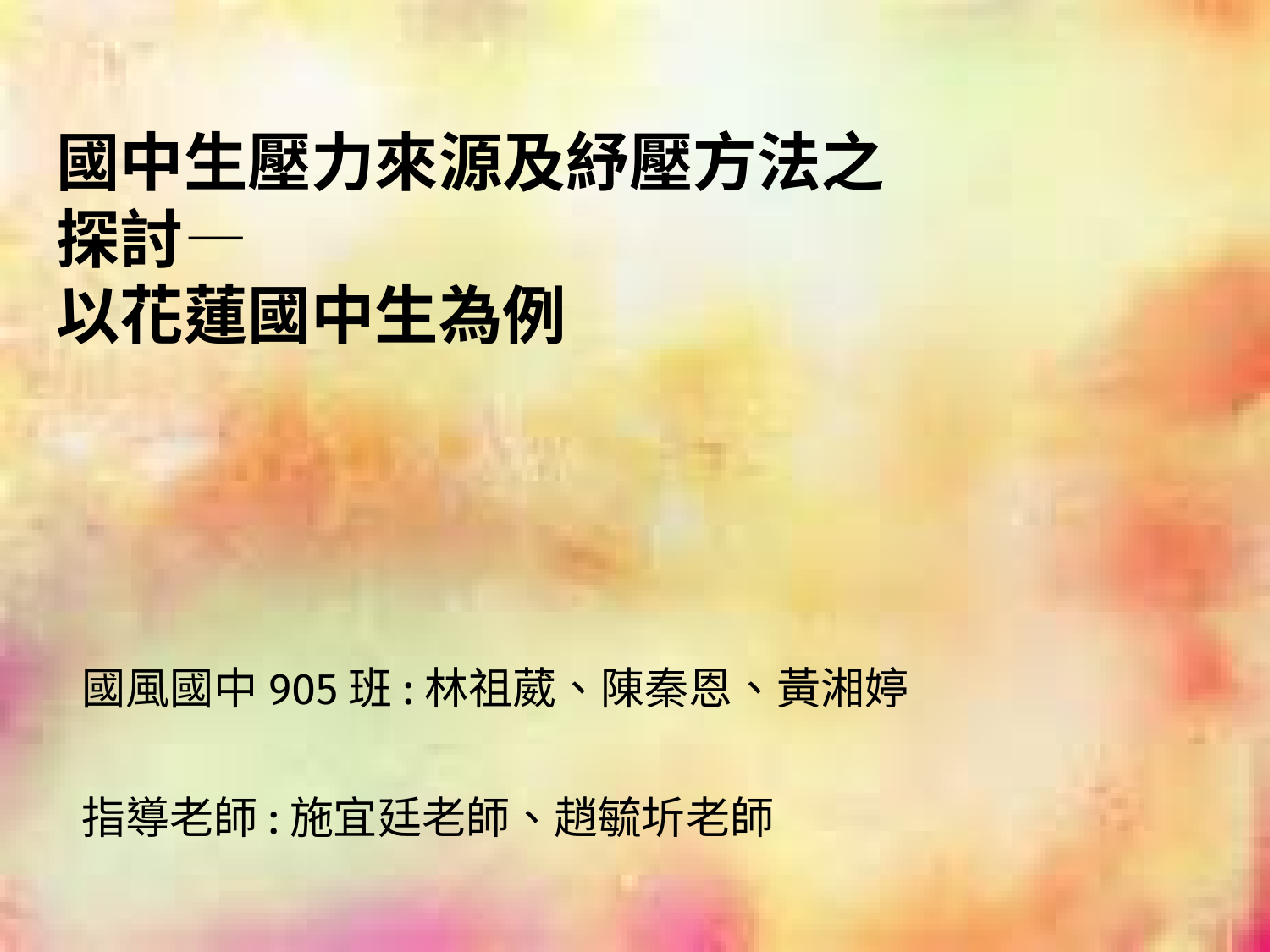

# 國中生壓力來源及紓壓方法之 探討— 以花蓮國中生為例
國風國中905班:林祖葳、陳秦恩、黃湘婷
指導老師:施宜廷老師、趙毓圻老師